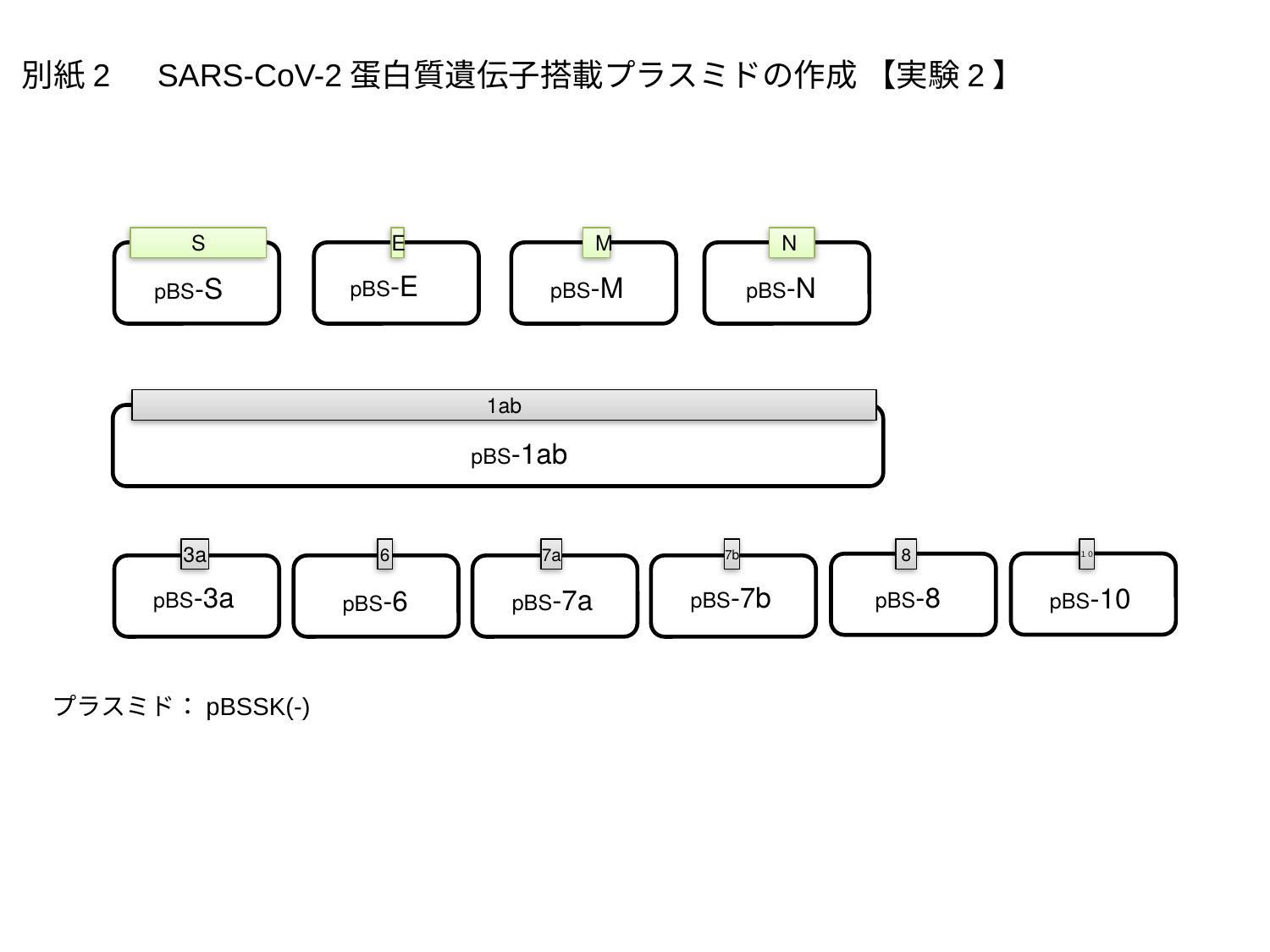

別紙2　SARS-CoV-2蛋白質遺伝子搭載プラスミドの作成 【実験2】
S

pBS-S
E

pBS-E
M

pBS-M
N

pBS-N
1ab

pBS-1ab
3a
6
Ｄ
pBS-6
7a
Ｄ
pBS-7a
7b

pBS-7b
8
Ｄ
pBS-8
１０
Ｄ
pBS-10

pBS-3a
プラスミド：pBSSK(-)